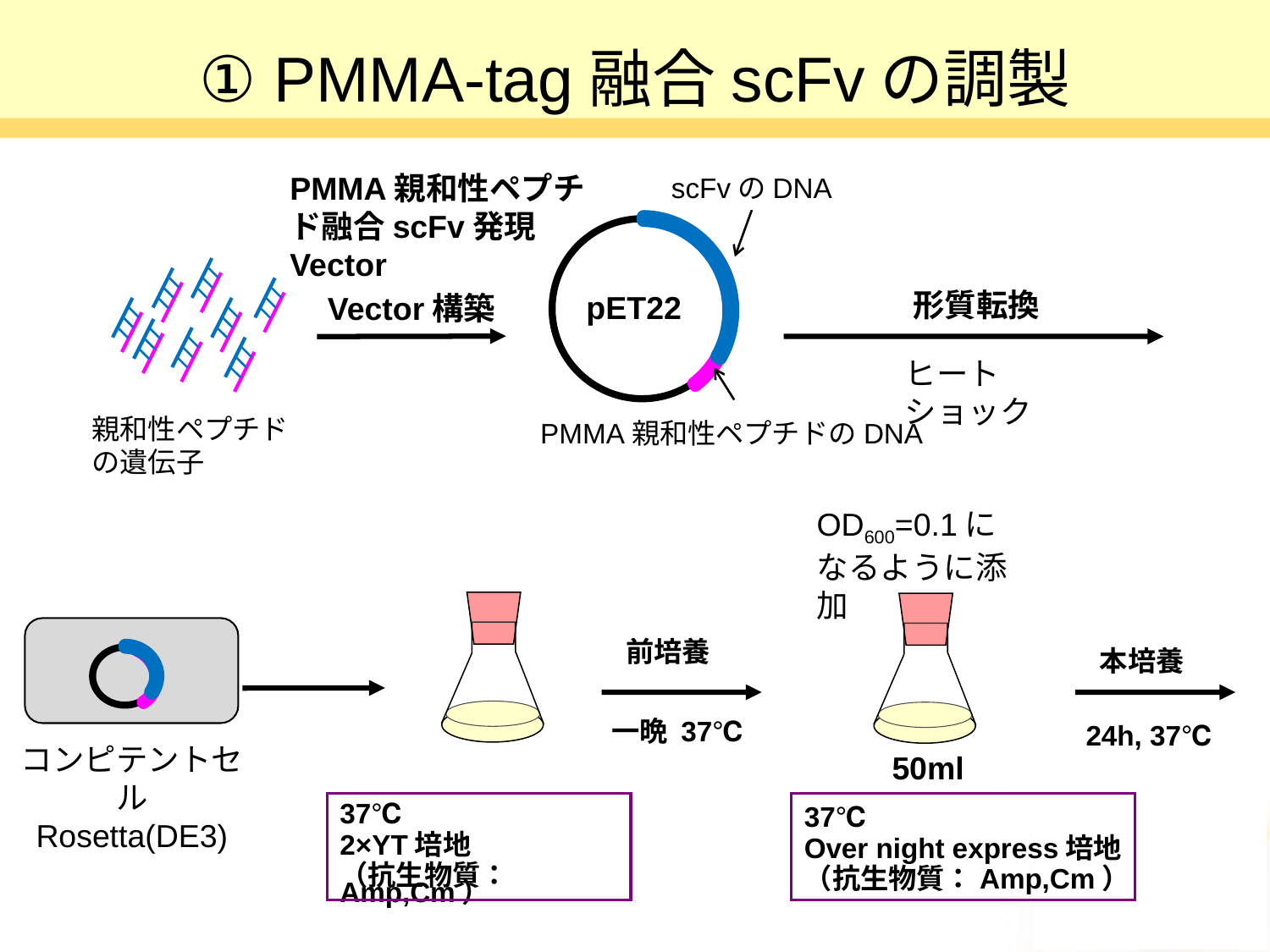

# ① PMMA-tag融合scFvの調製
PMMA親和性ペプチド融合scFv発現Vector
scFvのDNA

pET22
形質転換
Vector構築

ヒートショック
親和性ペプチドの遺伝子
PMMA親和性ペプチドのDNA
OD600=0.1に
なるように添加

前培養
本培養

一晩 37℃
24h, 37℃

コンピテントセル
Rosetta(DE3)
50ml

37℃
2×YT培地
（抗生物質：Amp,Cm）
37℃
Over night express培地
（抗生物質：Amp,Cm）